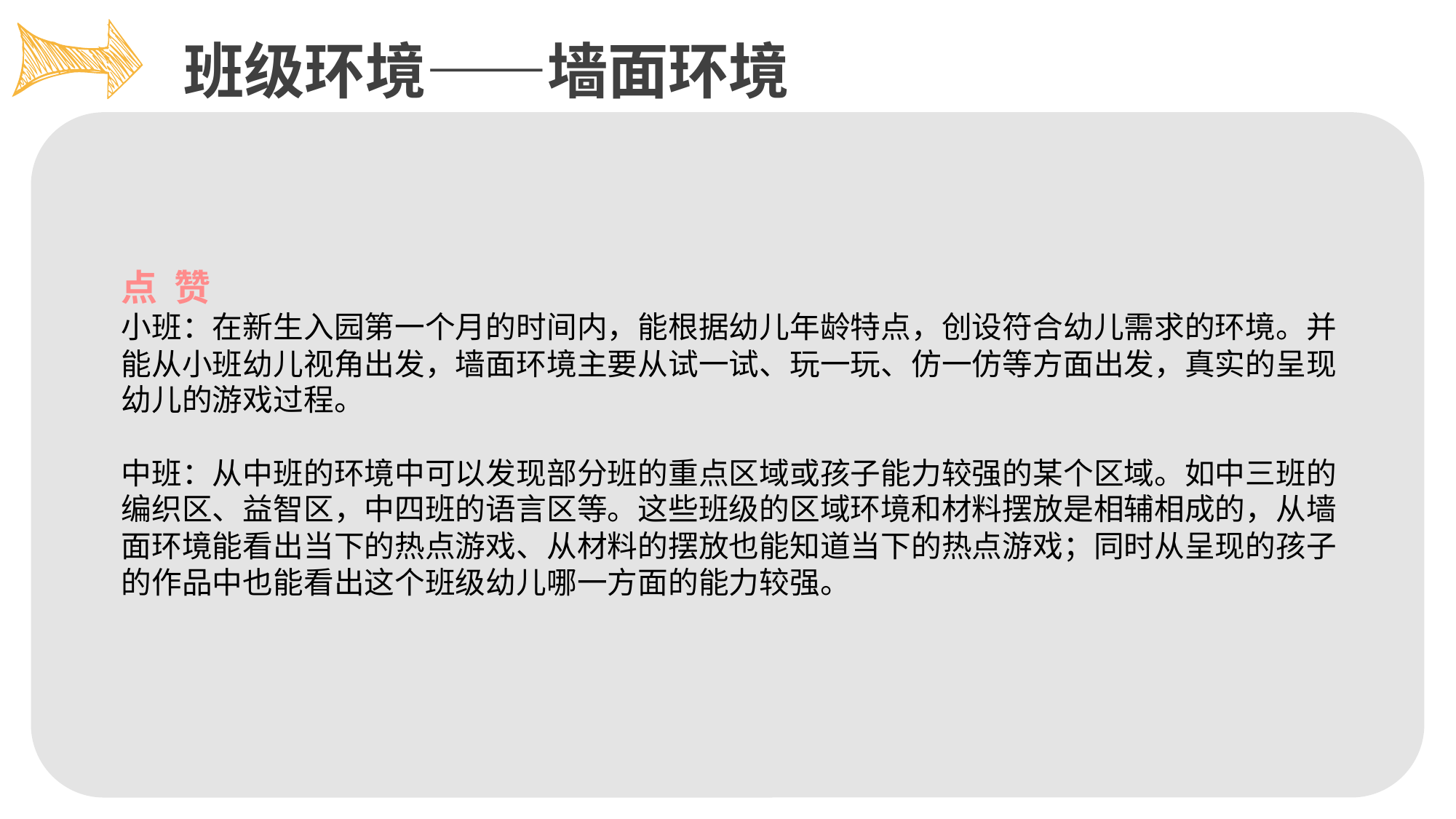

班级环境——墙面环境

点  赞
小班：在新生入园第一个月的时间内，能根据幼儿年龄特点，创设符合幼儿需求的环境。并能从小班幼儿视角出发，墙面环境主要从试一试、玩一玩、仿一仿等方面出发，真实的呈现幼儿的游戏过程。

中班：从中班的环境中可以发现部分班的重点区域或孩子能力较强的某个区域。如中三班的编织区、益智区，中四班的语言区等。这些班级的区域环境和材料摆放是相辅相成的，从墙面环境能看出当下的热点游戏、从材料的摆放也能知道当下的热点游戏；同时从呈现的孩子的作品中也能看出这个班级幼儿哪一方面的能力较强。
W
T